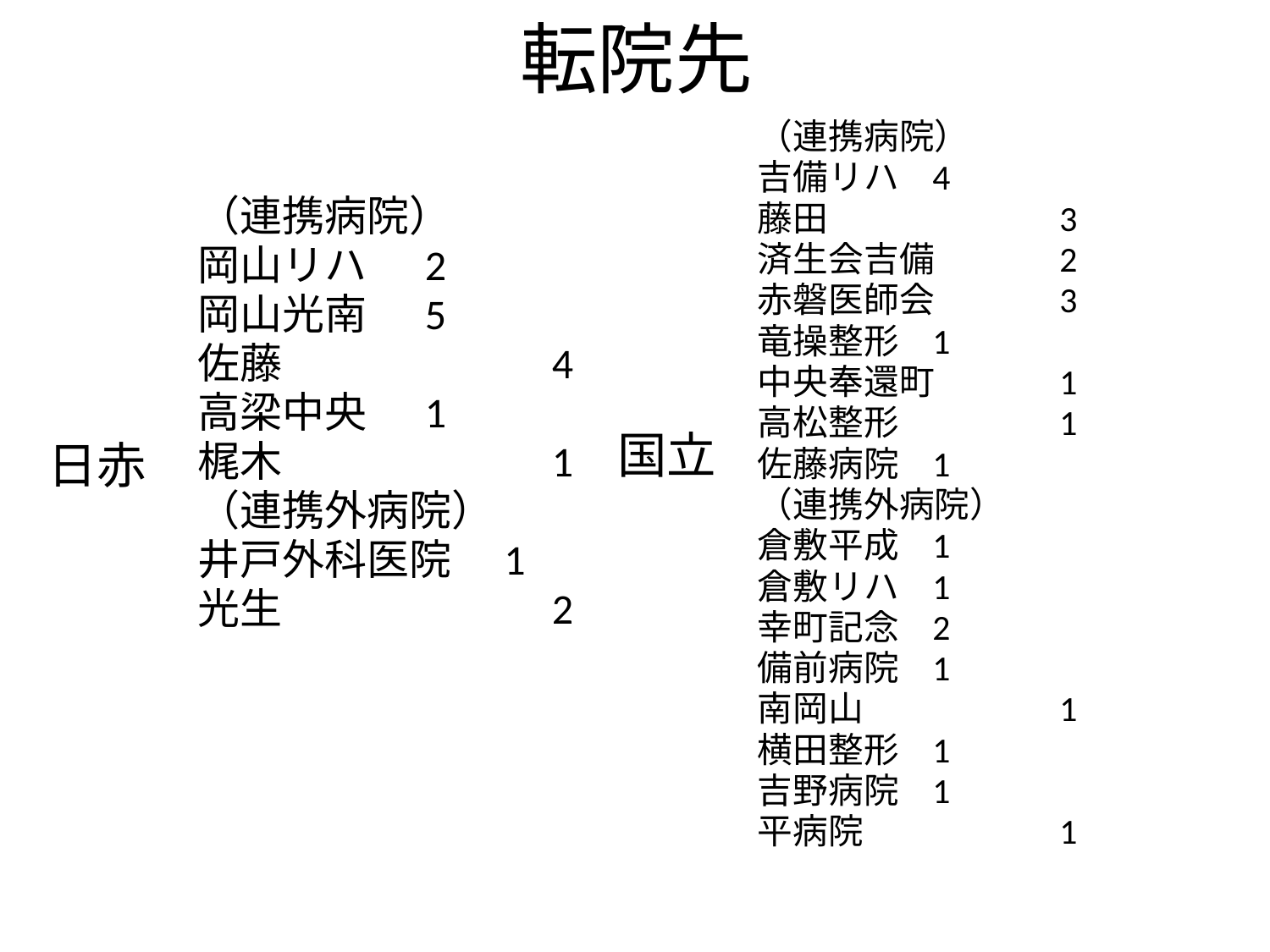

# 転院先
（連携病院）
吉備リハ	4
藤田		3
済生会吉備	2
赤磐医師会	3
竜操整形	1
中央奉還町	1
高松整形　　	1
佐藤病院	1
（連携外病院）
倉敷平成	1
倉敷リハ	1
幸町記念	2
備前病院	1
南岡山		1
横田整形	1
吉野病院	1
平病院		1

（連携病院）
岡山リハ	　2
岡山光南	　5
佐藤		　4
高梁中央	　1
梶木		　1
（連携外病院）
井戸外科医院　1
光生		　2

国立
日赤